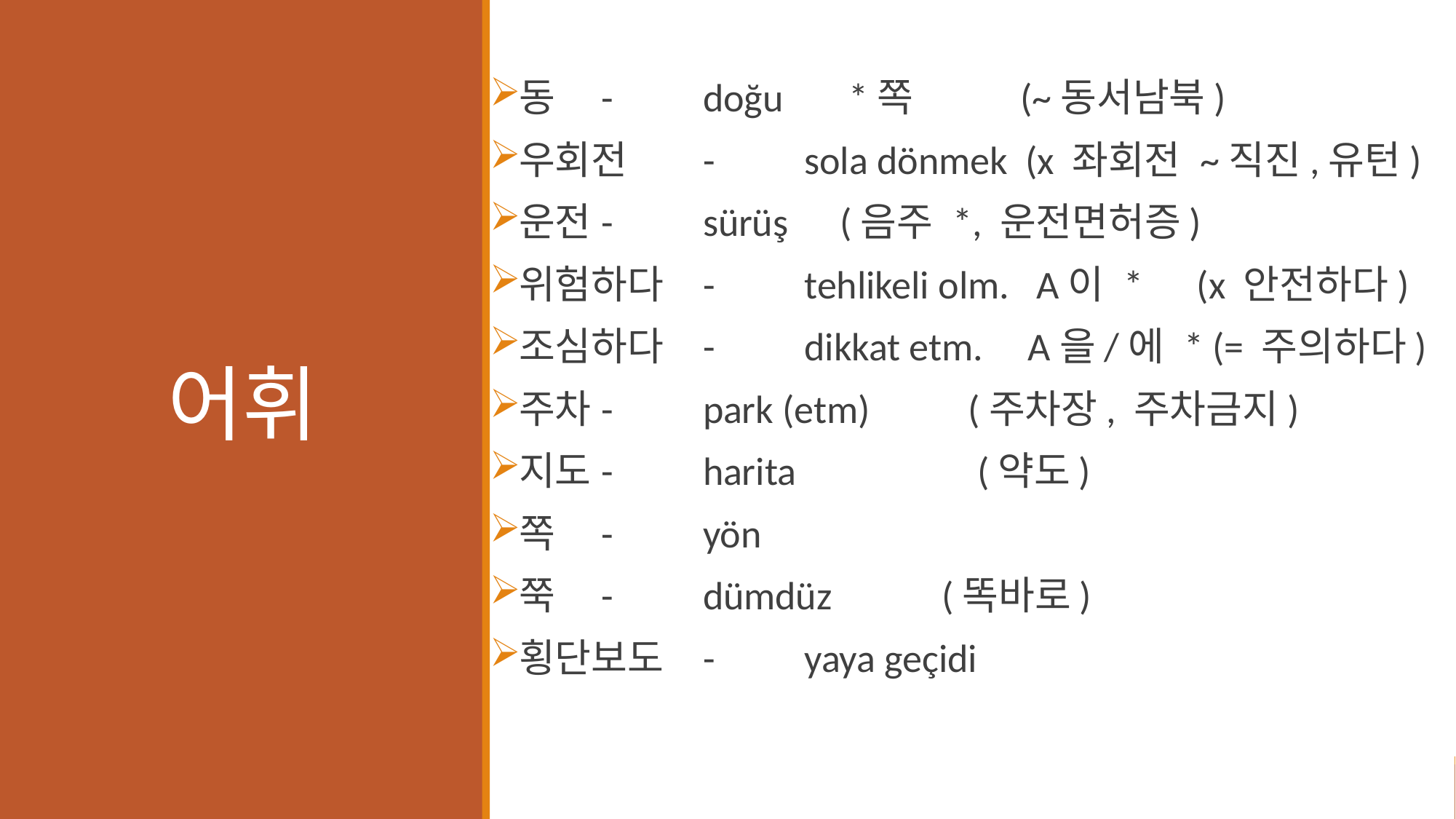

# 어휘
동		-	doğu		     *쪽         (~동서남북)
우회전	-	sola dönmek  (x 좌회전 ~직진,유턴)
운전	-	sürüş	    (음주 *, 운전면허증)
위험하다	-	tehlikeli olm.   A이 *      (x 안전하다)
조심하다	-	dikkat etm.     A을/에 * (= 주의하다)
주차	-	park (etm)	       (주차장, 주차금지)
지도	-	harita  			        (약도)
쪽		-	yön
쭉		-	dümdüz 			    (똑바로)
횡단보도	-	yaya geçidi